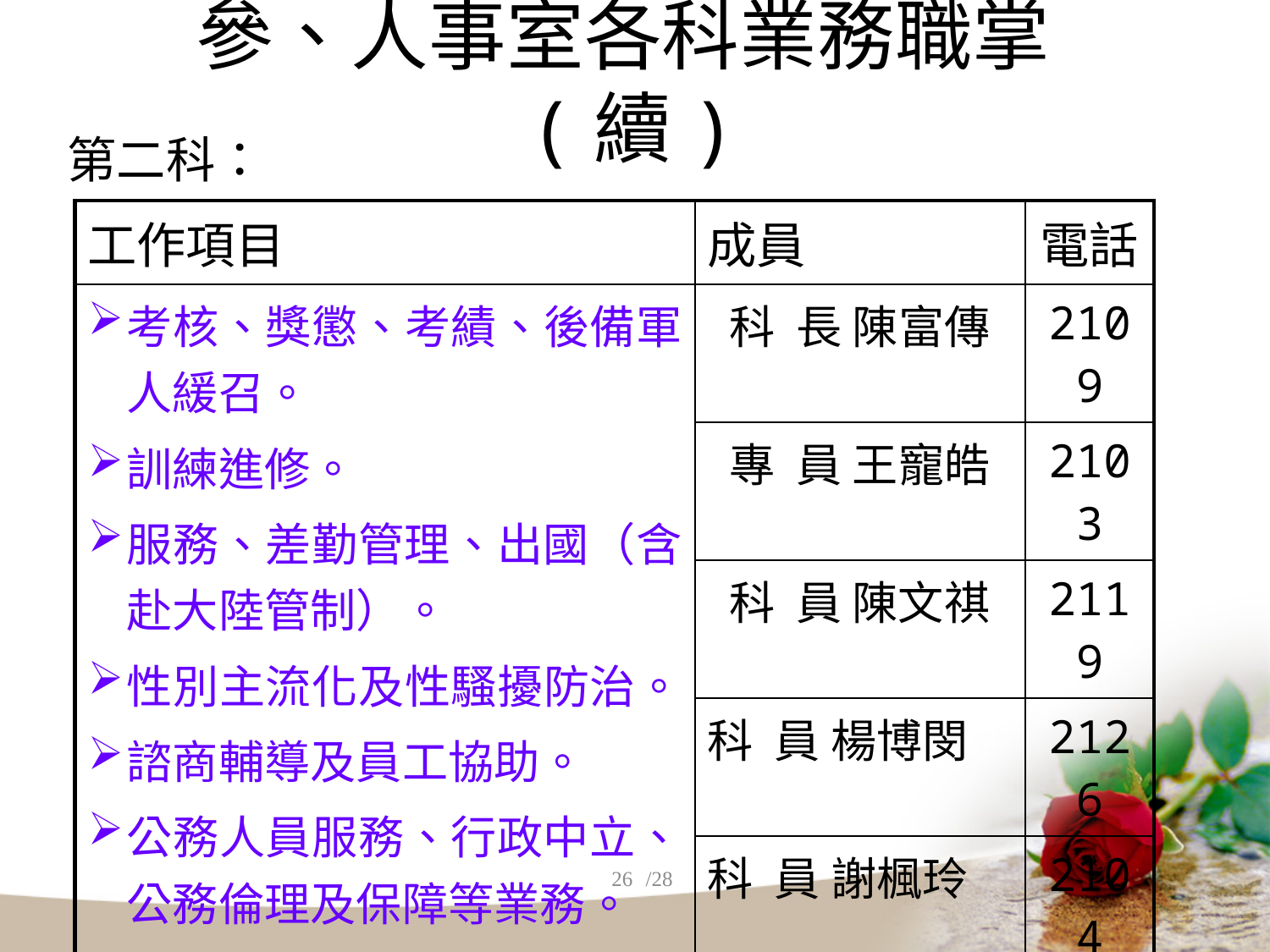

# 參、人事室各科業務職掌(續)
第二科：
| 工作項目 | 成員 | 電話 |
| --- | --- | --- |
| 考核、獎懲、考績、後備軍人緩召。 訓練進修。 服務、差勤管理、出國（含赴大陸管制）。 性別主流化及性騷擾防治。 諮商輔導及員工協助。 公務人員服務、行政中立、公務倫理及保障等業務。 | 科 長 陳富傳 | 2109 |
|  | 專 員 王寵皓 | 2103 |
|  | 科 員 陳文祺 | 2119 |
|  | 科 員 楊博閔 | 2126 |
|  | 科 員 謝楓玲 | 2104 |
|  | 技 工 吳俐欣 | 2151 |
26
/28